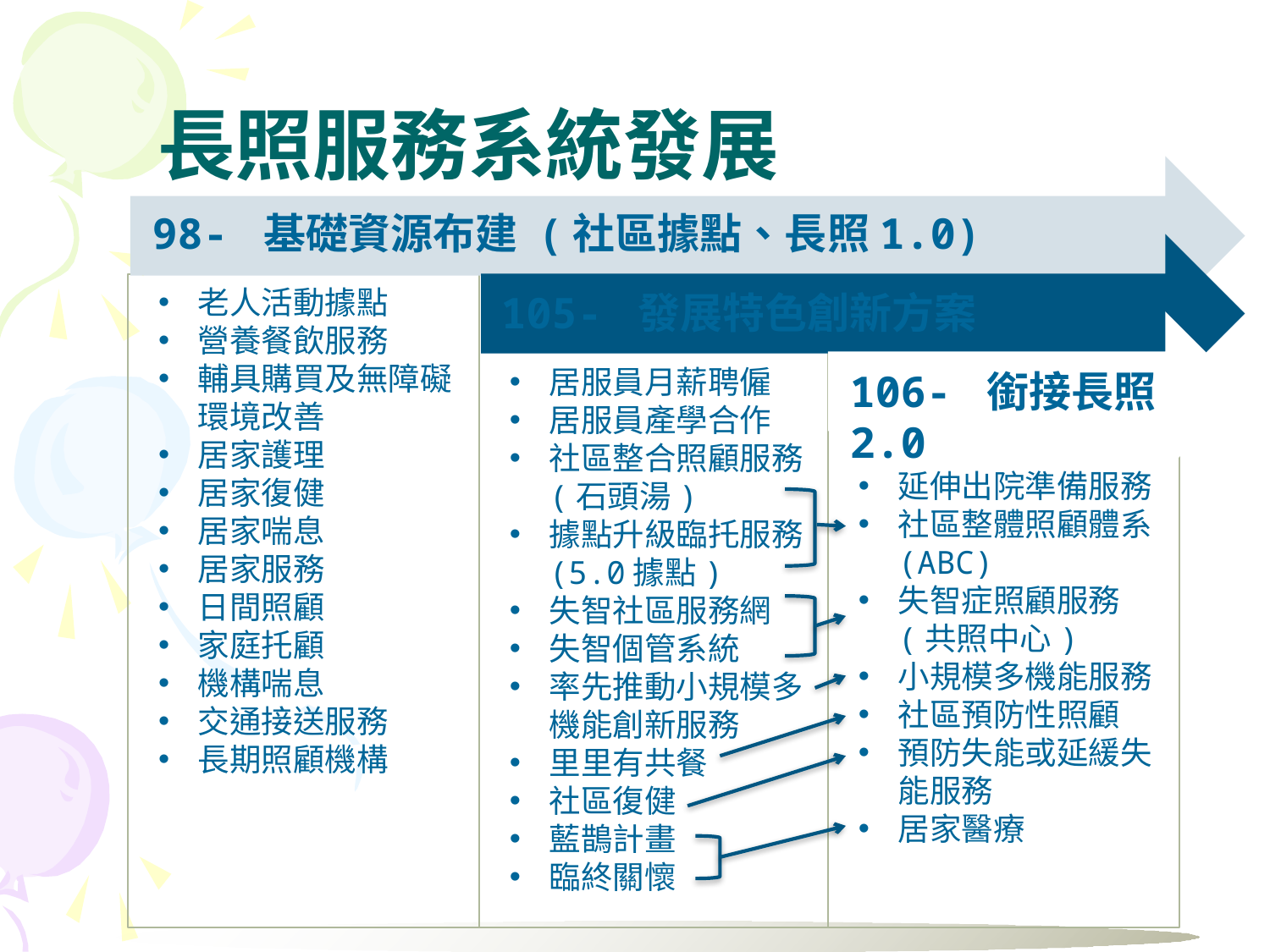

# 長照服務系統發展

98- 基礎資源布建 (社區據點、長照1.0)

老人活動據點
營養餐飲服務
輔具購買及無障礙環境改善
居家護理
居家復健
居家喘息
居家服務
日間照顧
家庭托顧
機構喘息
交通接送服務
長期照顧機構
105- 發展特色創新方案

居服員月薪聘僱
居服員產學合作
社區整合照顧服務(石頭湯)
據點升級臨托服務(5.0據點)
失智社區服務網
失智個管系統
率先推動小規模多機能創新服務
里里有共餐
社區復健
藍鵲計畫
臨終關懷
106- 銜接長照2.0
延伸出院準備服務
社區整體照顧體系(ABC)
失智症照顧服務(共照中心)
小規模多機能服務
社區預防性照顧
預防失能或延緩失能服務
居家醫療